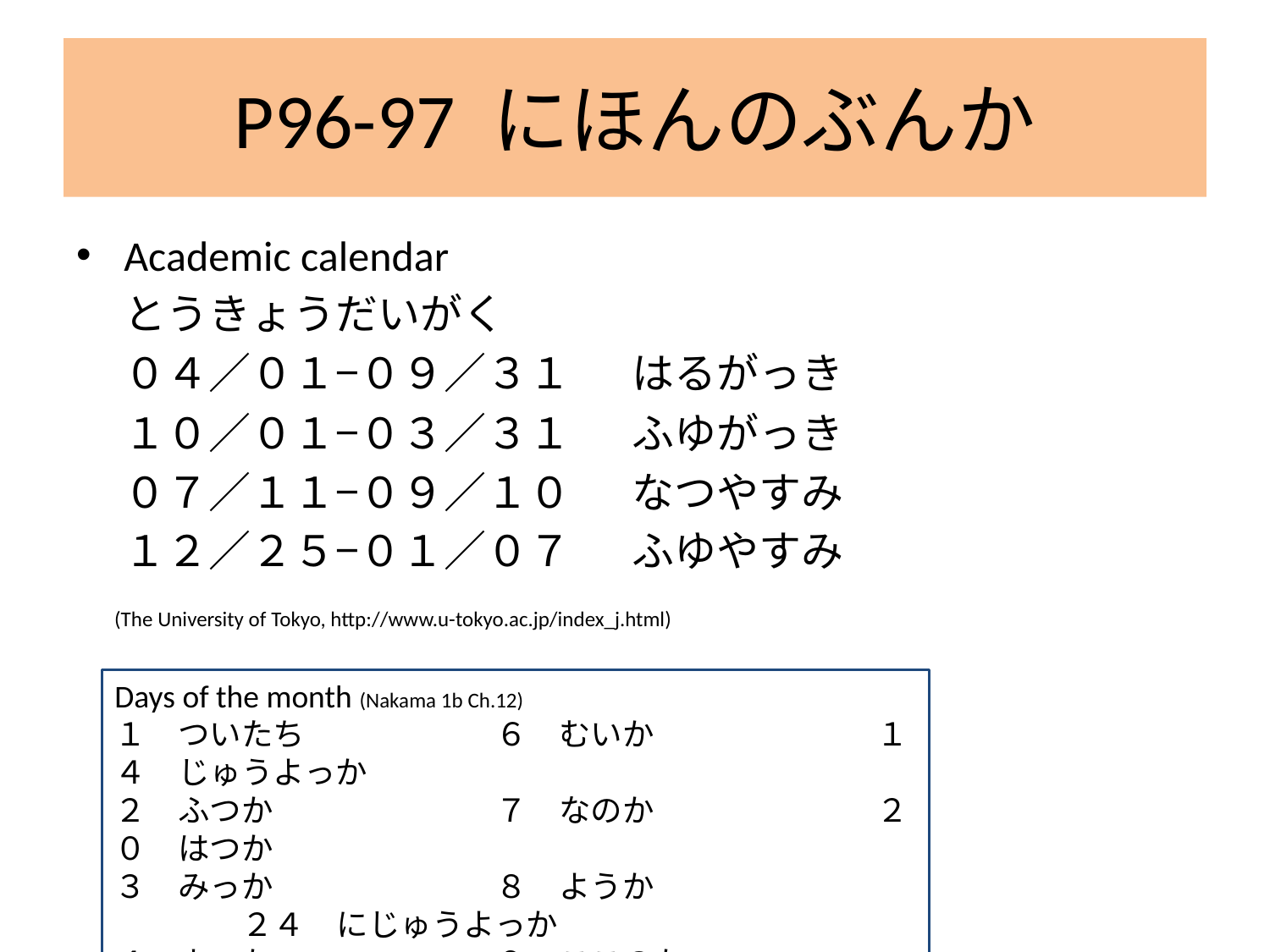

# P96-97 にほんのぶんか
Academic calendar
	とうきょうだいがく
	０４／０１−０９／３１　	はるがっき
	１０／０１−０３／３１	ふゆがっき
	０７／１１−０９／１０	なつやすみ
	１２／２５−０１／０７	ふゆやすみ
(The University of Tokyo, http://www.u-tokyo.ac.jp/index_j.html)
Days of the month (Nakama 1b Ch.12)
１　ついたち		６　むいか		１４　じゅうよっか
２　ふつか		７　なのか		２０　はつか
３　みっか		８　ようか			２４　にじゅうよっか
４　よっか		９　ここのか
５　いつか	　　１０　とうか